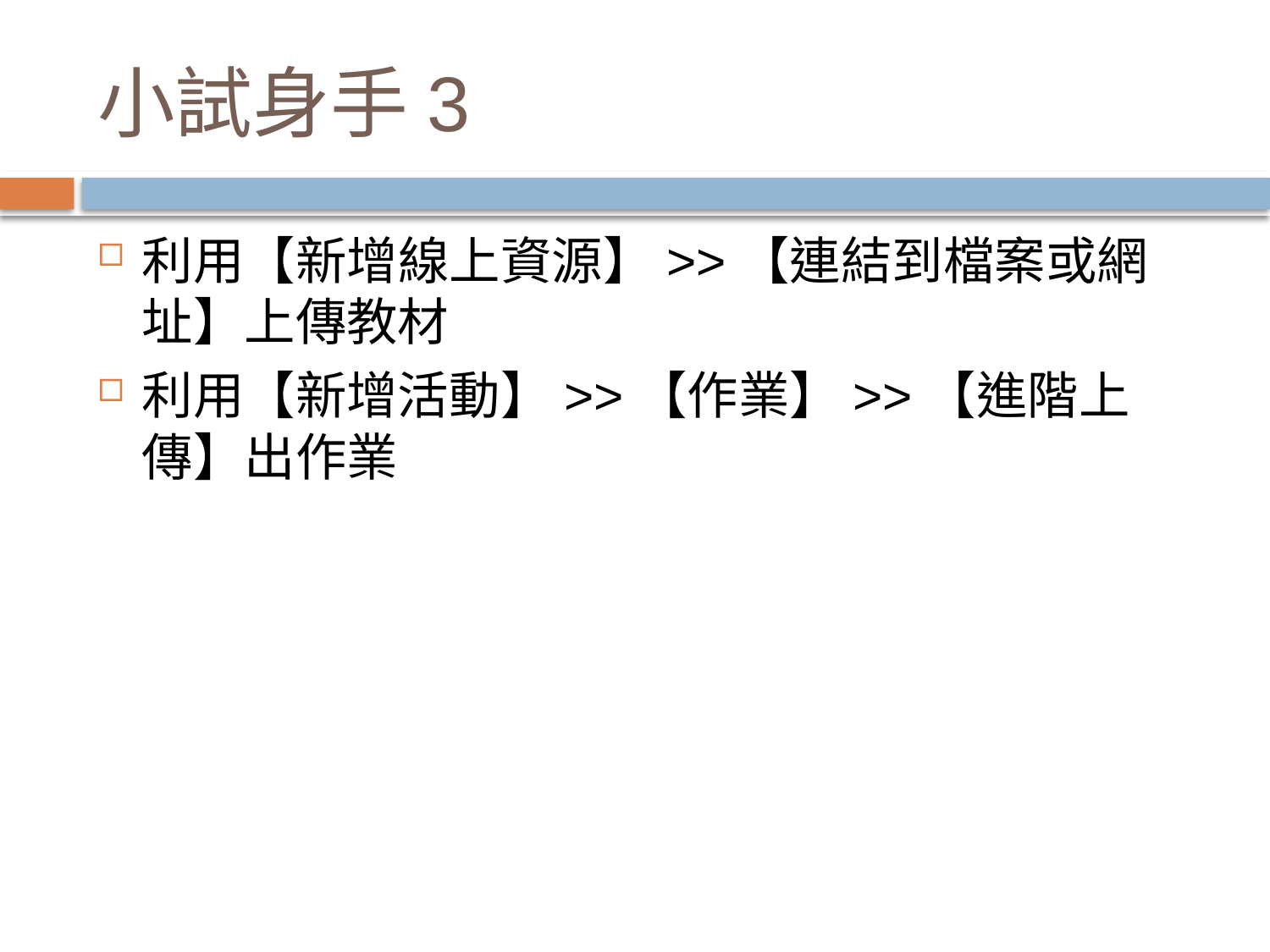

# 小試身手3
利用【新增線上資源】>>【連結到檔案或網址】上傳教材
利用【新增活動】>>【作業】>>【進階上傳】出作業